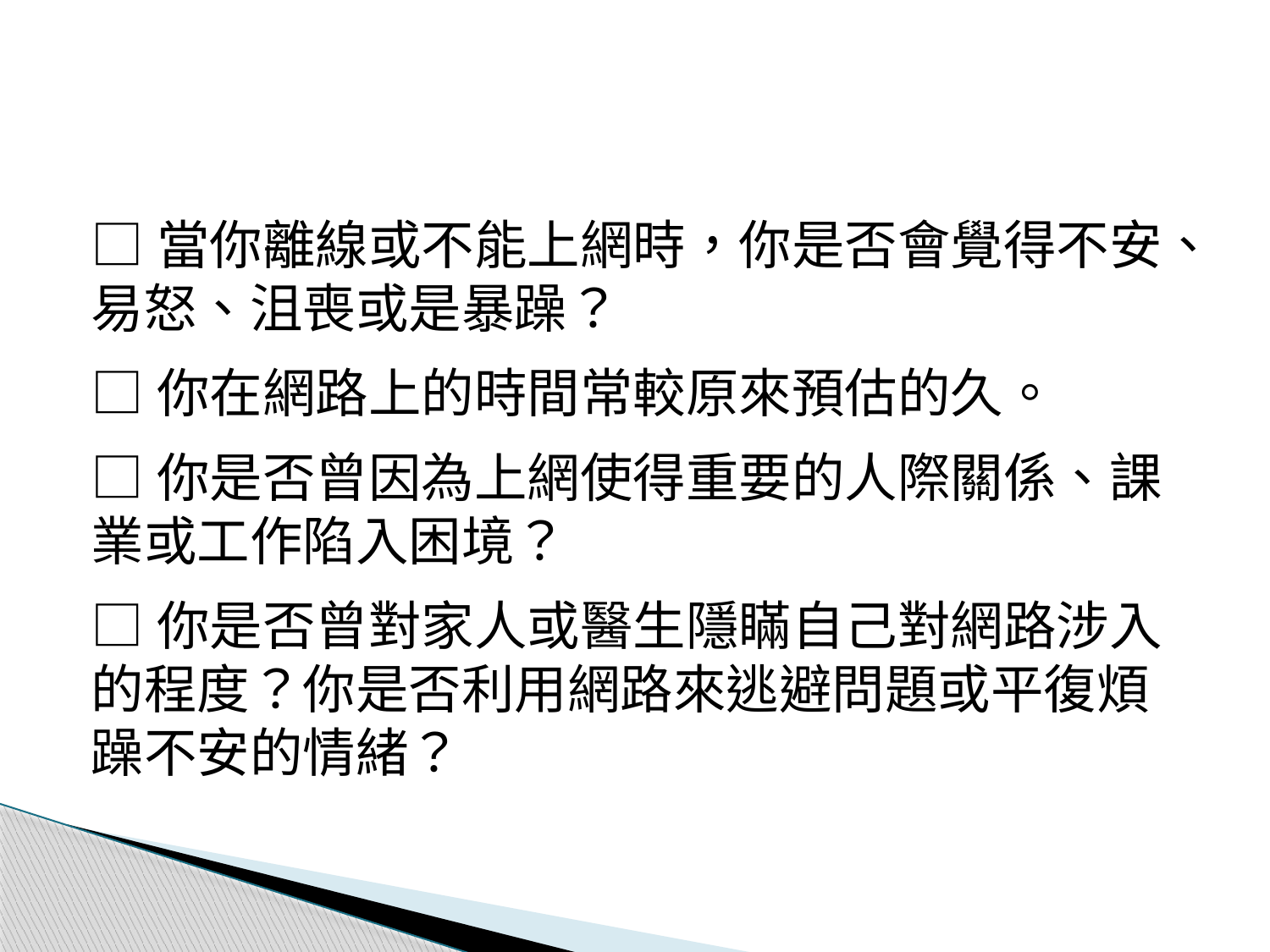

#
□當你離線或不能上網時，你是否會覺得不安、易怒、沮喪或是暴躁？
□你在網路上的時間常較原來預估的久。
□你是否曾因為上網使得重要的人際關係、課業或工作陷入困境？
□你是否曾對家人或醫生隱瞞自己對網路涉入的程度？你是否利用網路來逃避問題或平復煩躁不安的情緒？